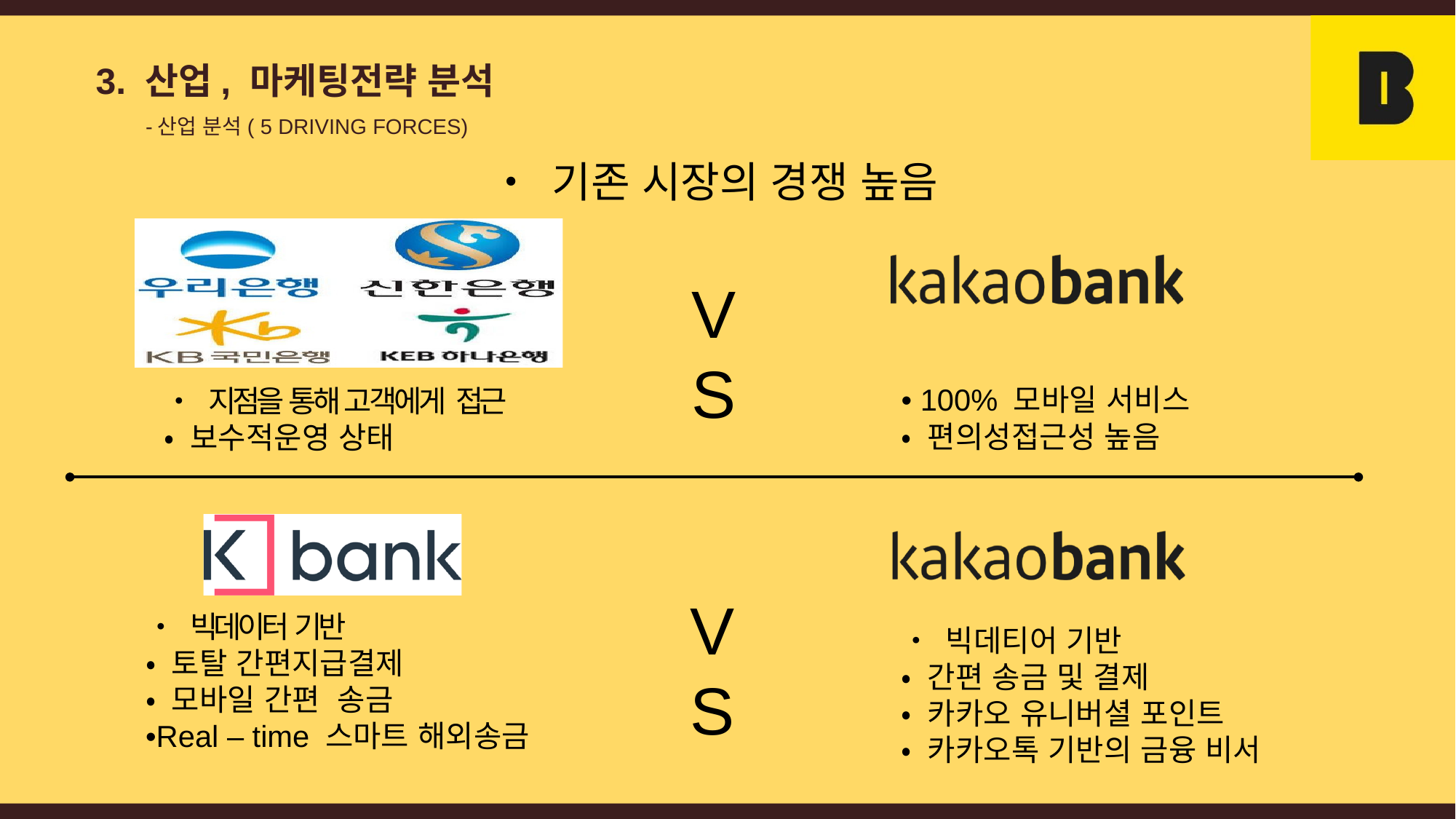

3. 산업, 마케팅전략 분석
-산업 분석( 5 DRIVING FORCES)
• 기존 시장의 경쟁 높음

VS

• 100% 모바일 서비스
• 편의성접근성 높음
• 지점을 통해 고객에게 접근
• 보수적운영 상태

VS

• 빅데이터  기반
• 토탈 간편지급결제
• 모바일 간편  송금
•Real – time 스마트 해외송금
• 빅데티어 기반
• 간편 송금 및 결제
• 카카오 유니버셜 포인트
• 카카오톡 기반의 금융 비서